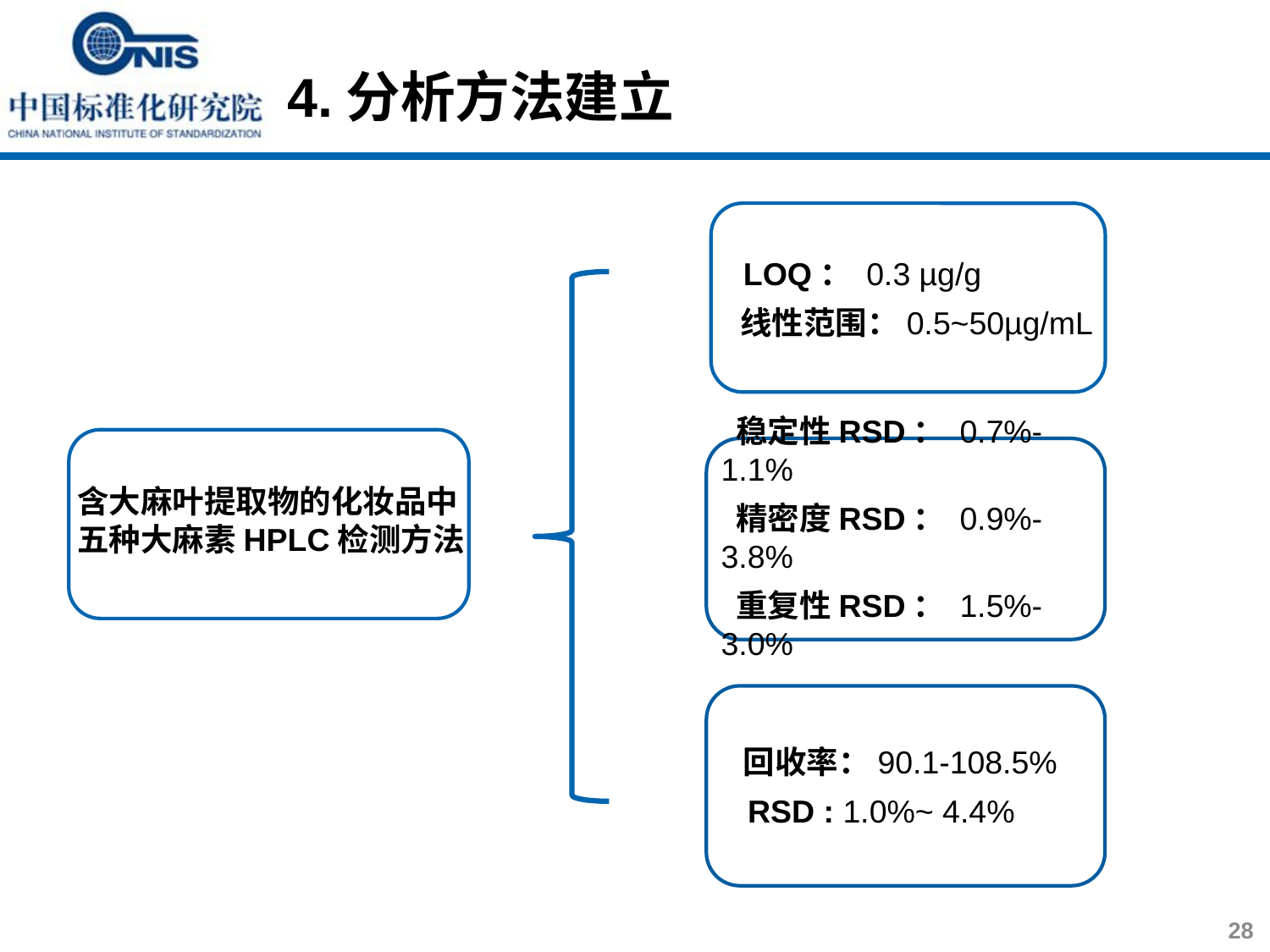

4.分析方法建立

  LOQ： 0.3 µg/g
 线性范围：0.5~50µg/mL

含大麻叶提取物的化妆品中五种大麻素HPLC检测方法

 稳定性RSD： 0.7%-1.1%
 精密度RSD： 0.9%-3.8%
 重复性RSD： 1.5%-3.0%

  回收率：90.1-108.5%
   RSD : 1.0%~ 4.4%
28